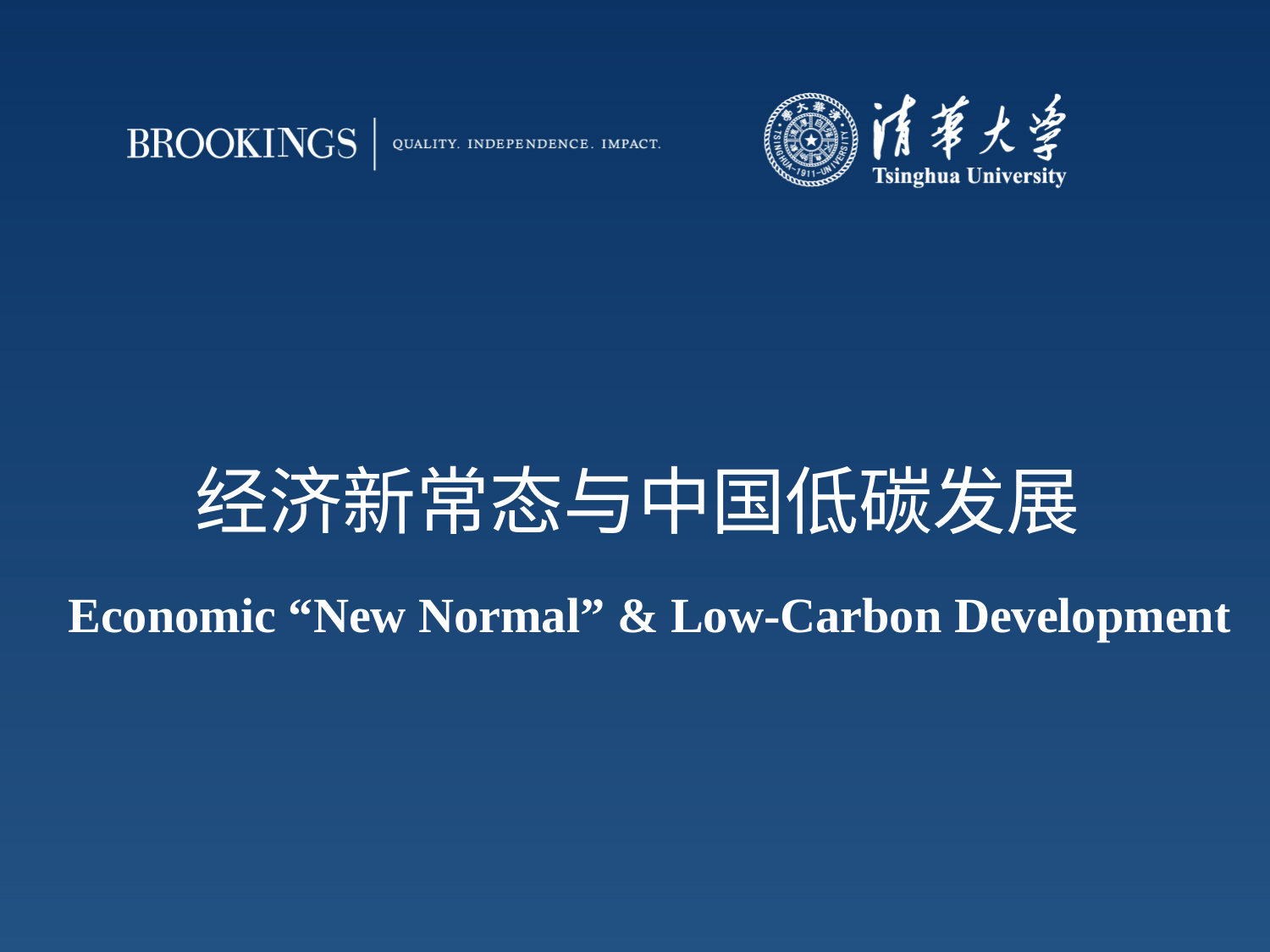

# 经济新常态与中国低碳发展
Economic “New Normal” & Low-Carbon Development